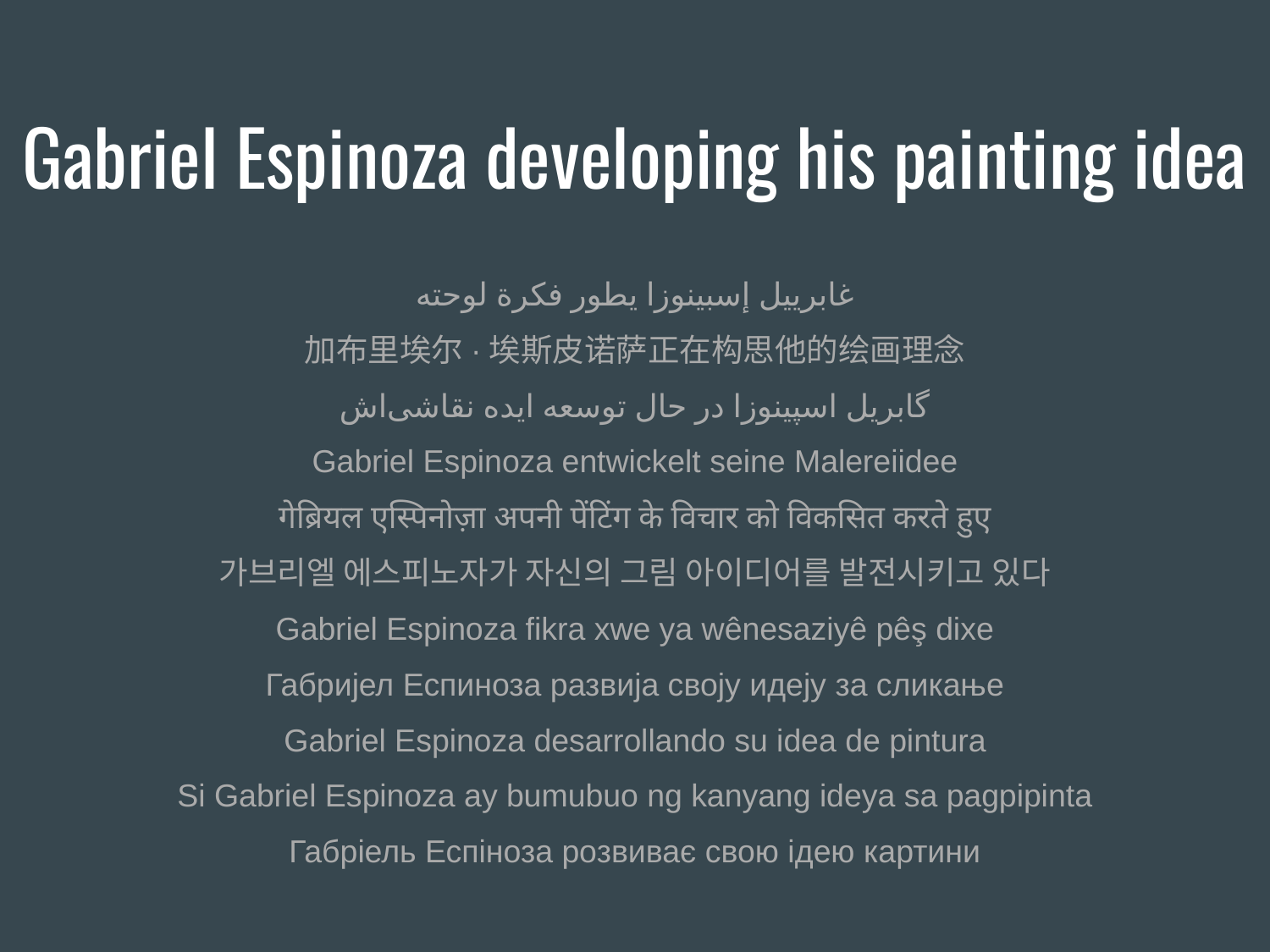

Gabriel Espinoza developing his painting idea
غابرييل إسبينوزا يطور فكرة لوحته
加布里埃尔·埃斯皮诺萨正在构思他的绘画理念
گابریل اسپینوزا در حال توسعه ایده نقاشی‌اش
Gabriel Espinoza entwickelt seine Malereiidee
गेब्रियल एस्पिनोज़ा अपनी पेंटिंग के विचार को विकसित करते हुए
가브리엘 에스피노자가 자신의 그림 아이디어를 발전시키고 있다
Gabriel Espinoza fikra xwe ya wênesaziyê pêş dixe
Габријел Еспиноза развија своју идеју за сликање
Gabriel Espinoza desarrollando su idea de pintura
Si Gabriel Espinoza ay bumubuo ng kanyang ideya sa pagpipinta
Габріель Еспіноза розвиває свою ідею картини